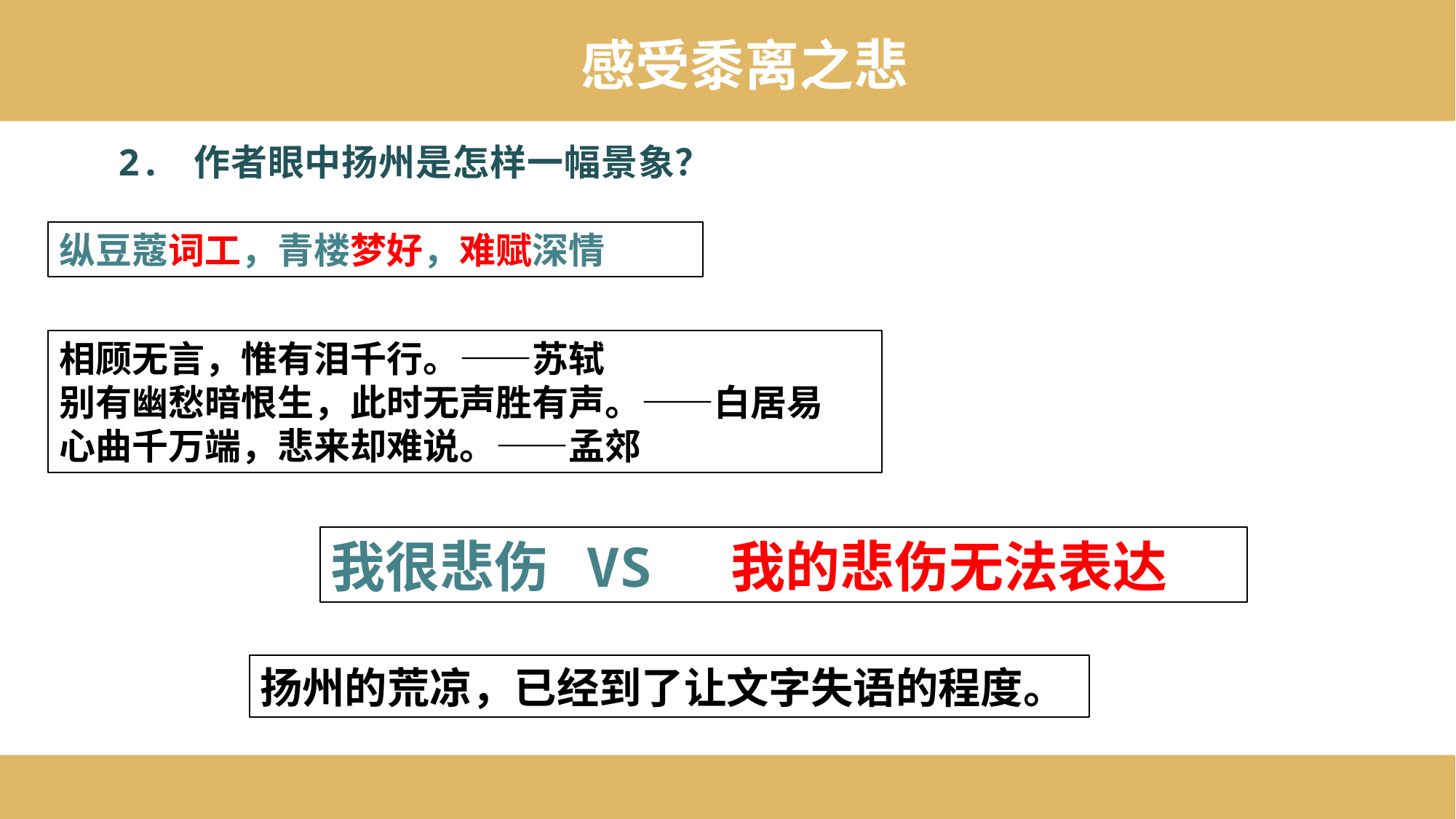

感受黍离之悲

2. 作者眼中扬州是怎样一幅景象？
纵豆蔻词工，青楼梦好，难赋深情
相顾无言，惟有泪千行。——苏轼
别有幽愁暗恨生，此时无声胜有声。——白居易
心曲千万端，悲来却难说。——孟郊
我很悲伤  VS  我的悲伤无法表达

扬州的荒凉，已经到了让文字失语的程度。